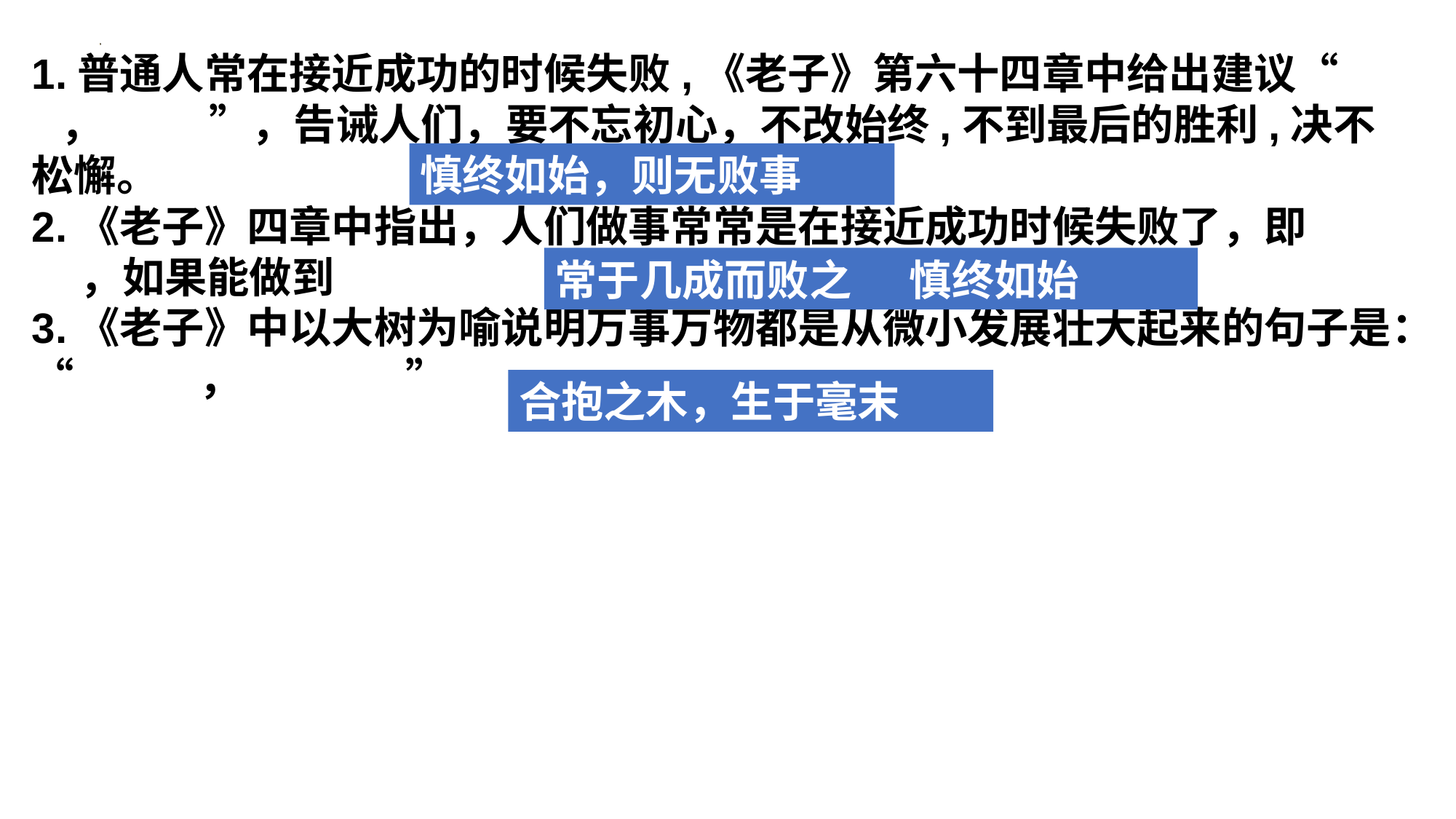

1.普通人常在接近成功的时候失败,《老子》第六十四章中给出建议“           ，           ”，告诫人们，要不忘初心，不改始终,不到最后的胜利,决不松懈。
2.《老子》四章中指出，人们做事常常是在接近成功时候失败了，即                ，如果能做到                             ，就不会失败。
3.《老子》中以大树为喻说明万事万物都是从微小发展壮大起来的句子是：“             ，                 ”
慎终如始，则无败事
常于几成而败之      慎终如始
合抱之木，生于毫末